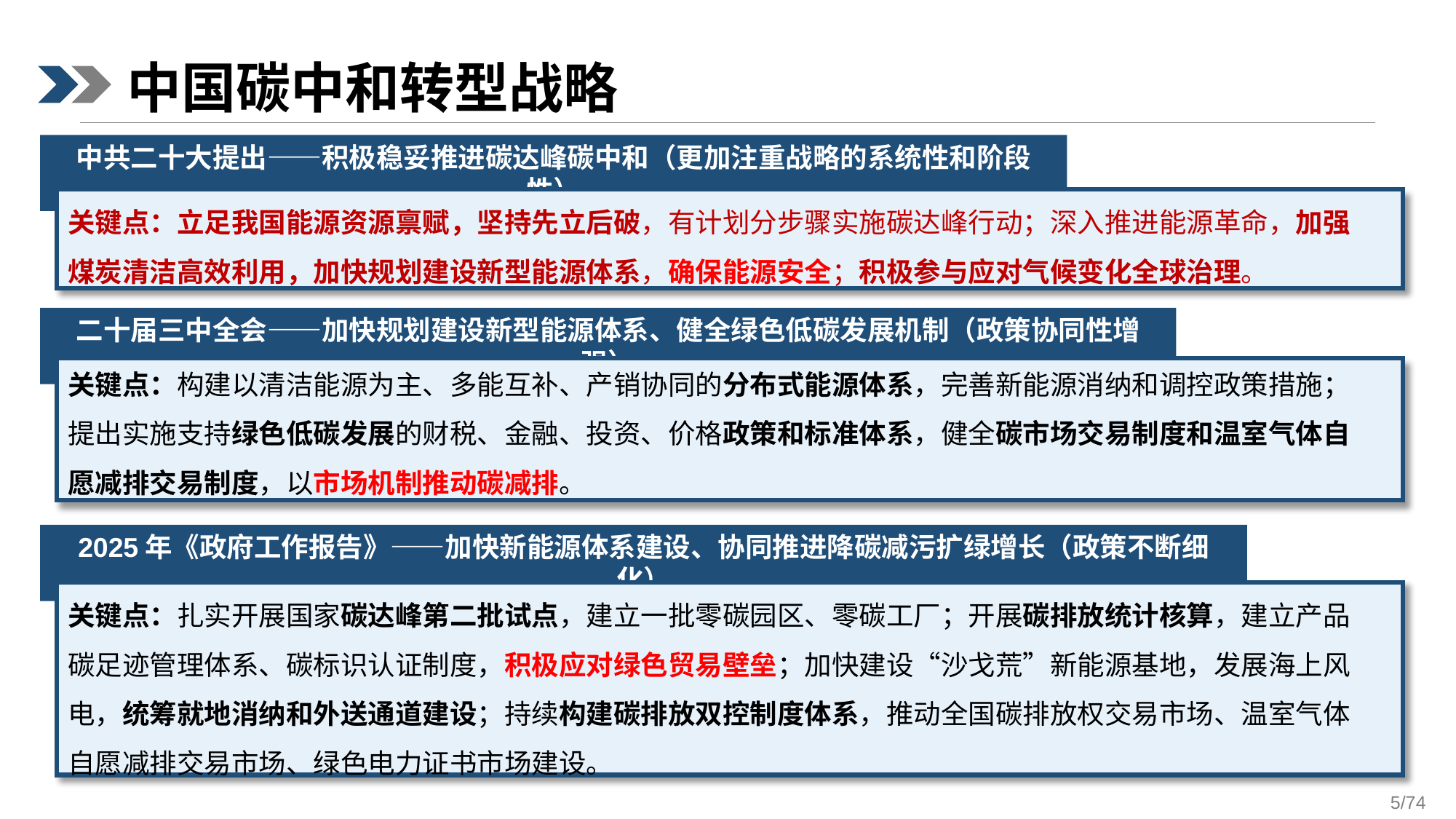

中国碳中和转型战略
中共二十大提出——积极稳妥推进碳达峰碳中和（更加注重战略的系统性和阶段性）
关键点：立足我国能源资源禀赋，坚持先立后破，有计划分步骤实施碳达峰行动；深入推进能源革命，加强煤炭清洁高效利用，加快规划建设新型能源体系，确保能源安全；积极参与应对气候变化全球治理。

二十届三中全会——加快规划建设新型能源体系、健全绿色低碳发展机制（政策协同性增强）
关键点：构建以清洁能源为主、多能互补、产销协同的分布式能源体系，完善新能源消纳和调控政策措施；提出实施支持绿色低碳发展的财税、金融、投资、价格政策和标准体系，健全碳市场交易制度和温室气体自愿减排交易制度，以市场机制推动碳减排。

2025年《政府工作报告》——加快新能源体系建设、协同推进降碳减污扩绿增长（政策不断细化）
关键点：扎实开展国家碳达峰第二批试点，建立一批零碳园区、零碳工厂；开展碳排放统计核算，建立产品碳足迹管理体系、碳标识认证制度，积极应对绿色贸易壁垒；加快建设“沙戈荒”新能源基地，发展海上风电，统筹就地消纳和外送通道建设；持续构建碳排放双控制度体系，推动全国碳排放权交易市场、温室气体自愿减排交易市场、绿色电力证书市场建设。